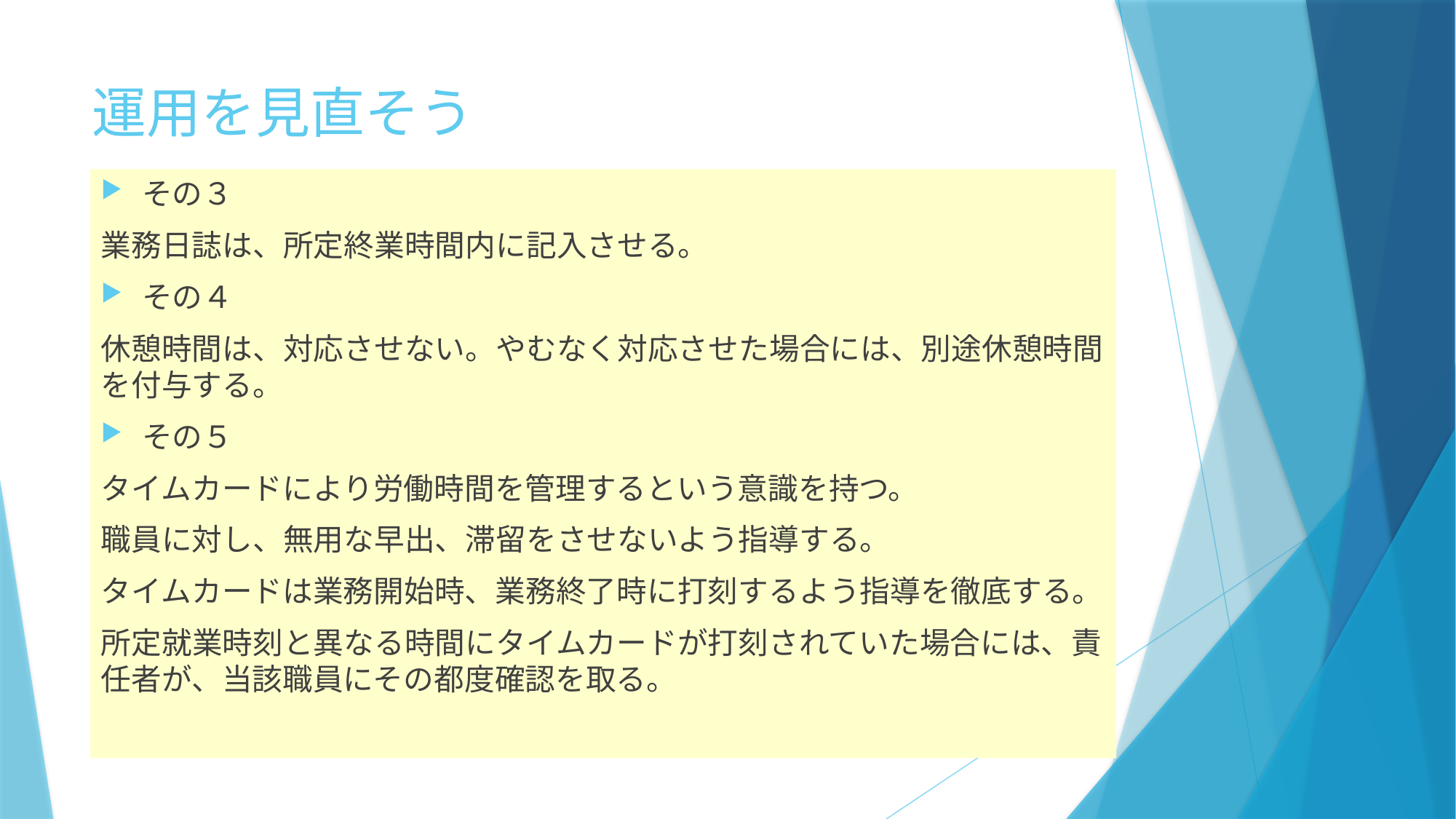

# 運用を見直そう
その３
業務日誌は、所定終業時間内に記入させる。
その４
休憩時間は、対応させない。やむなく対応させた場合には、別途休憩時間を付与する。
その５
タイムカードにより労働時間を管理するという意識を持つ。
職員に対し、無用な早出、滞留をさせないよう指導する。
タイムカードは業務開始時、業務終了時に打刻するよう指導を徹底する。
所定就業時刻と異なる時間にタイムカードが打刻されていた場合には、責任者が、当該職員にその都度確認を取る。